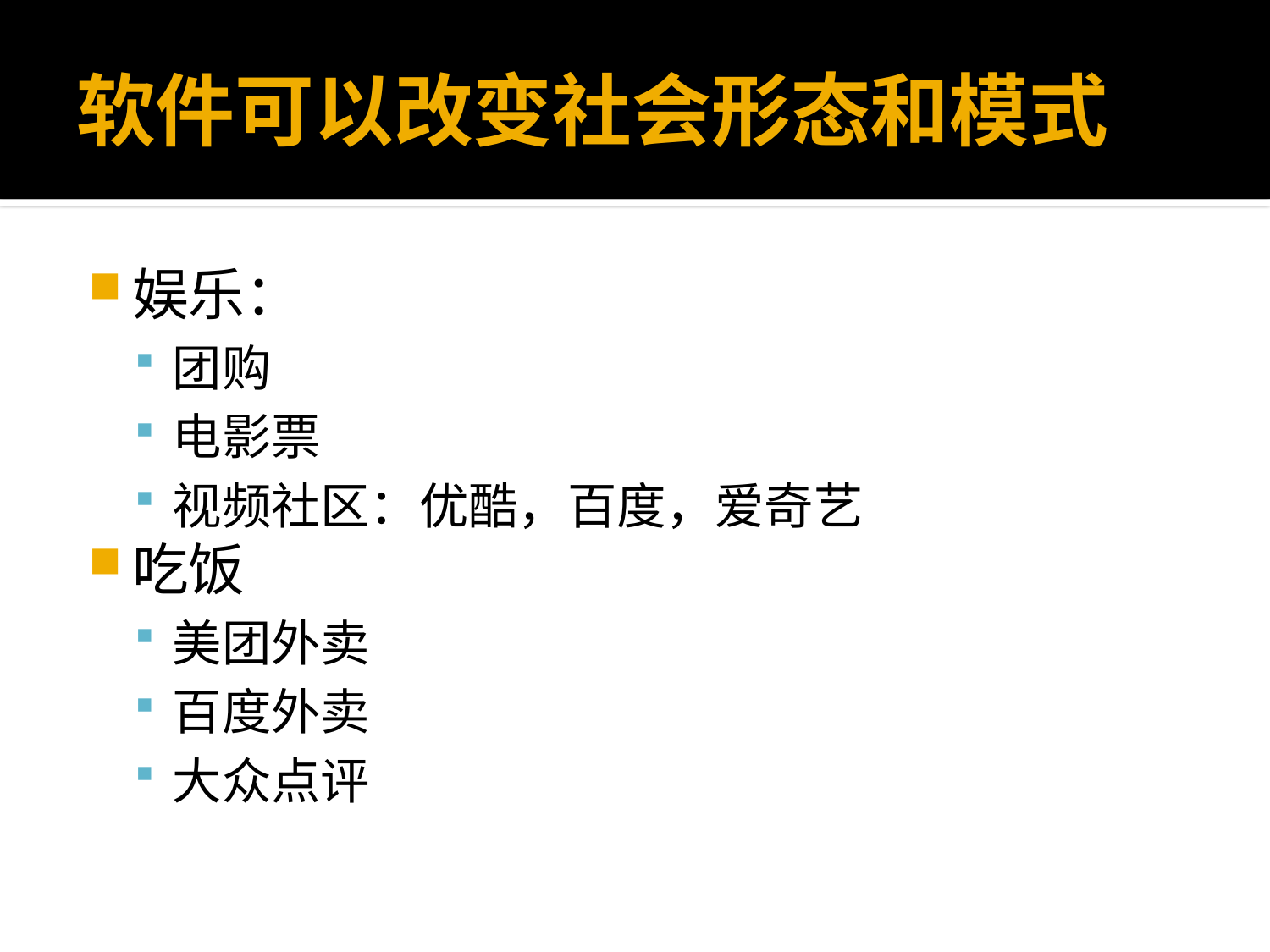

# 软件可以改变社会形态和模式
娱乐：
团购
电影票
视频社区：优酷，百度，爱奇艺
吃饭
美团外卖
百度外卖
大众点评